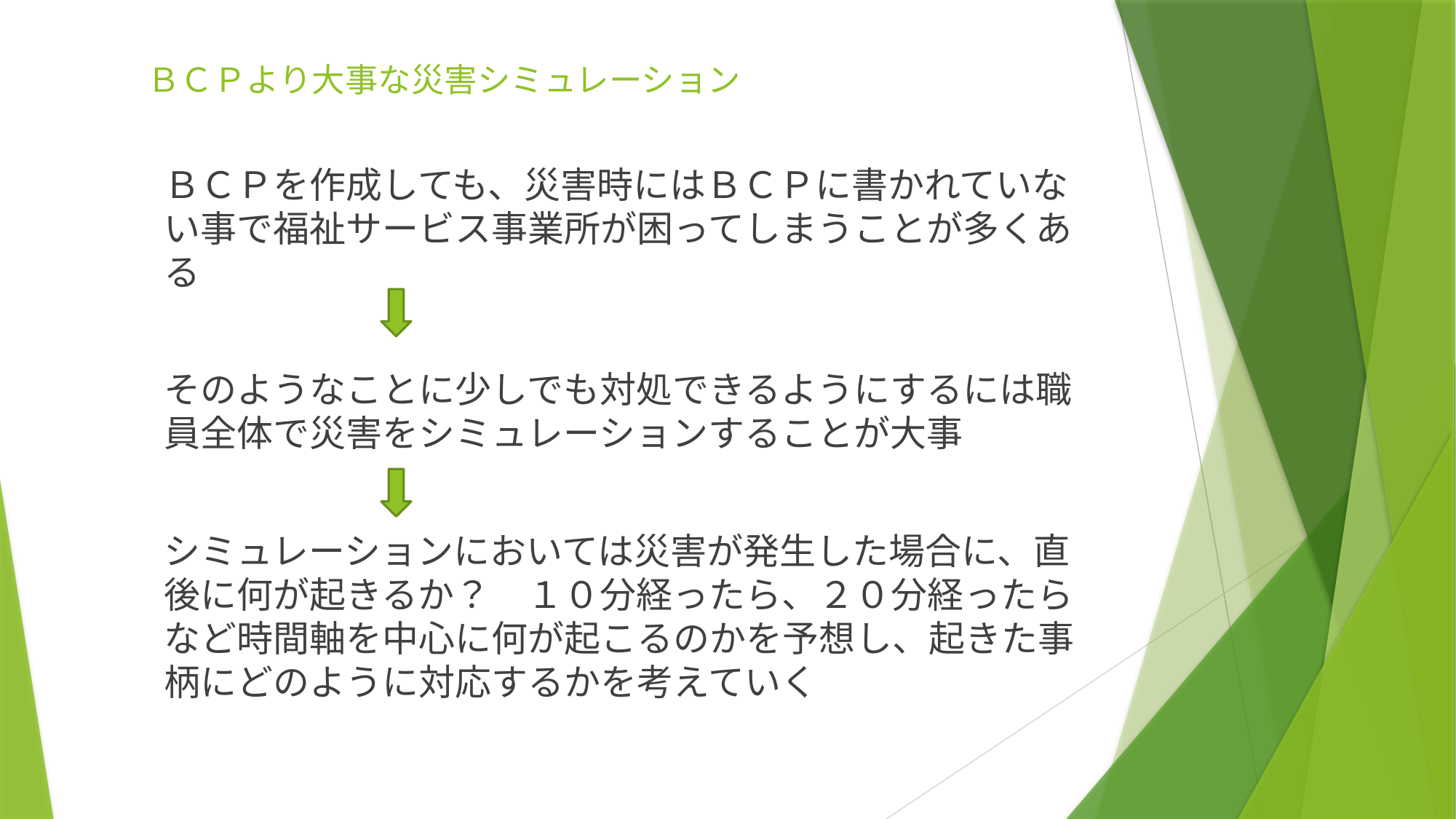

# ＢＣＰより大事な災害シミュレーション
ＢＣＰを作成しても、災害時にはＢＣＰに書かれていない事で福祉サービス事業所が困ってしまうことが多くある

そのようなことに少しでも対処できるようにするには職員全体で災害をシミュレーションすることが大事

シミュレーションにおいては災害が発生した場合に、直後に何が起きるか？　１０分経ったら、２０分経ったらなど時間軸を中心に何が起こるのかを予想し、起きた事柄にどのように対応するかを考えていく